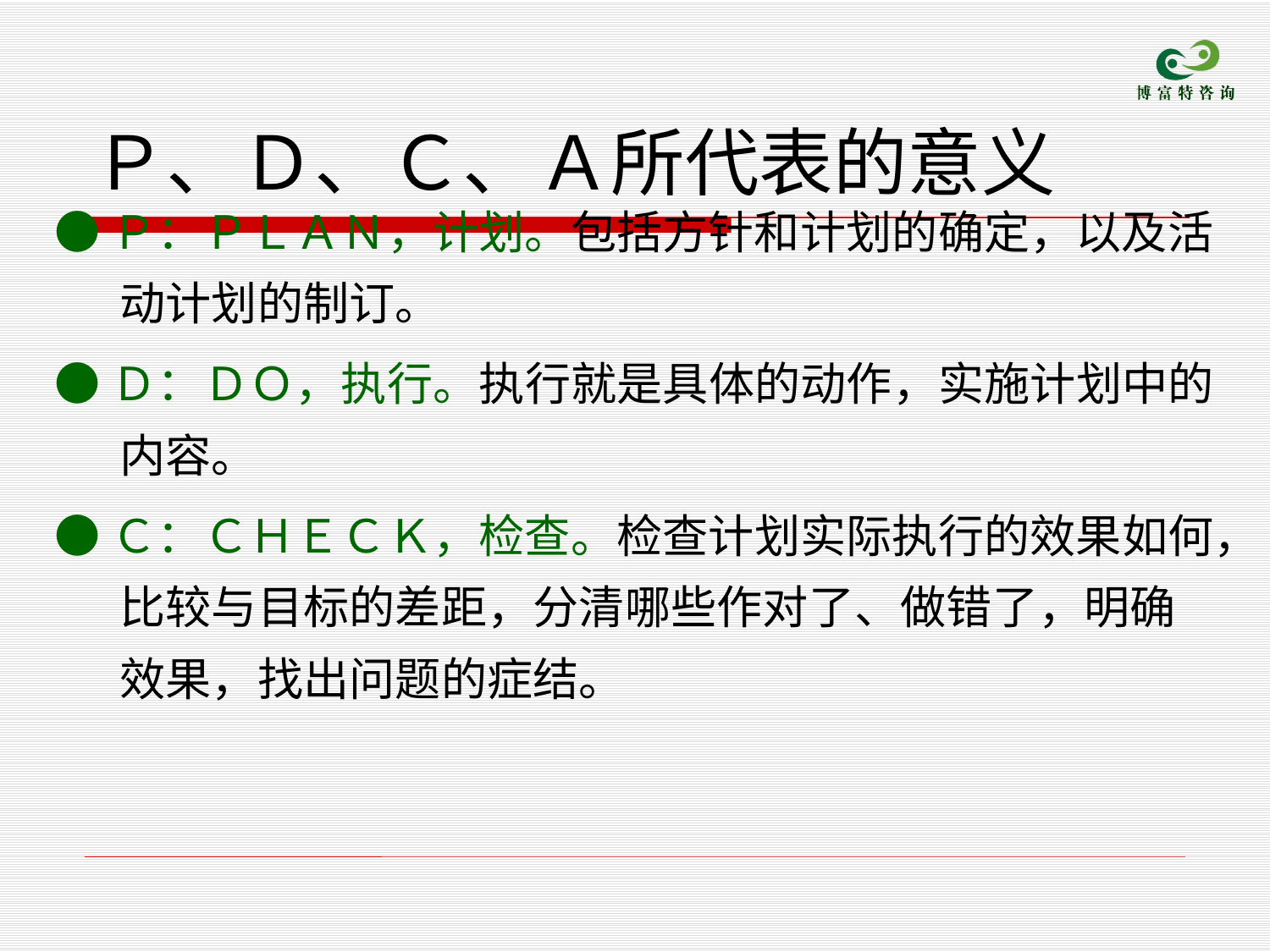

# Ｐ、Ｄ、Ｃ、Ａ所代表的意义

●Ｐ：ＰＬＡＮ，计划。包括方针和计划的确定，以及活动计划的制订。
●Ｄ：ＤＯ，执行。执行就是具体的动作，实施计划中的内容。
●Ｃ：ＣＨＥＣＫ，检查。检查计划实际执行的效果如何，比较与目标的差距，分清哪些作对了、做错了，明确效果，找出问题的症结。
654